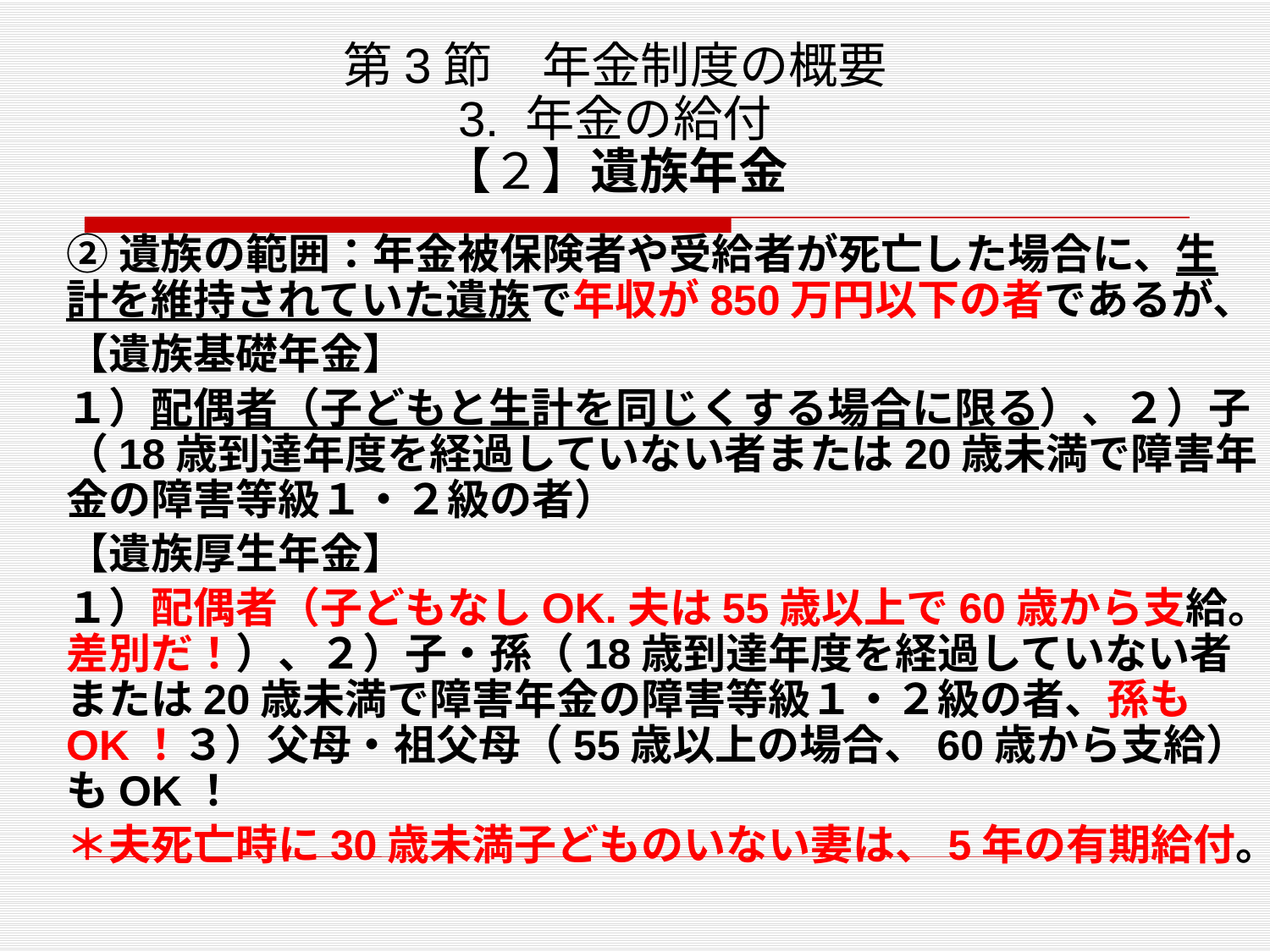

# 第3節　年金制度の概要 3. 年金の給付 【２】遺族年金
➁遺族の範囲：年金被保険者や受給者が死亡した場合に、生計を維持されていた遺族で年収が850万円以下の者であるが、
【遺族基礎年金】
１）配偶者（子どもと生計を同じくする場合に限る）、２）子（18歳到達年度を経過していない者または20歳未満で障害年金の障害等級１・２級の者）
【遺族厚生年金】
１）配偶者（子どもなしOK.夫は55歳以上で60歳から支給。差別だ！）、２）子・孫（18歳到達年度を経過していない者または20歳未満で障害年金の障害等級１・２級の者、孫もOK！３）父母・祖父母（55歳以上の場合、60歳から支給）もOK！
＊夫死亡時に30歳未満子どものいない妻は、5年の有期給付。